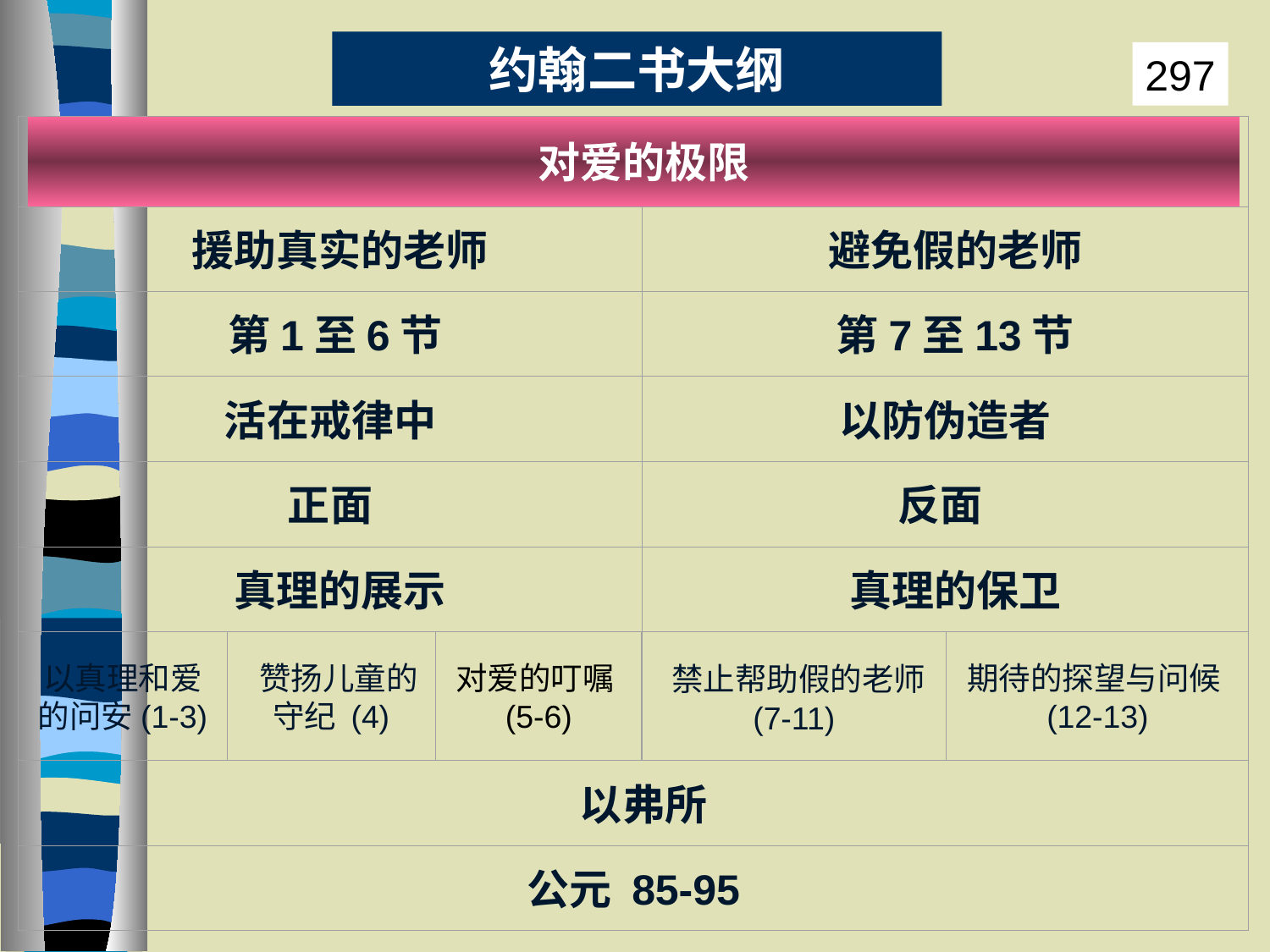

约翰二书大纲
297

 对爱的极限

 援助真实的老师

 避免假的老师

 第1至6节

 第7至13节

活在戒律中

以防伪造者

正面

反面

 真理的展示

 真理的保卫

以真理和爱的问安(1-3)

 赞扬儿童的守纪 (4)

对爱的叮嘱(5-6)

 禁止帮助假的老师(7-11)

期待的探望与问候(12-13)

 以弗所

公元 85-95